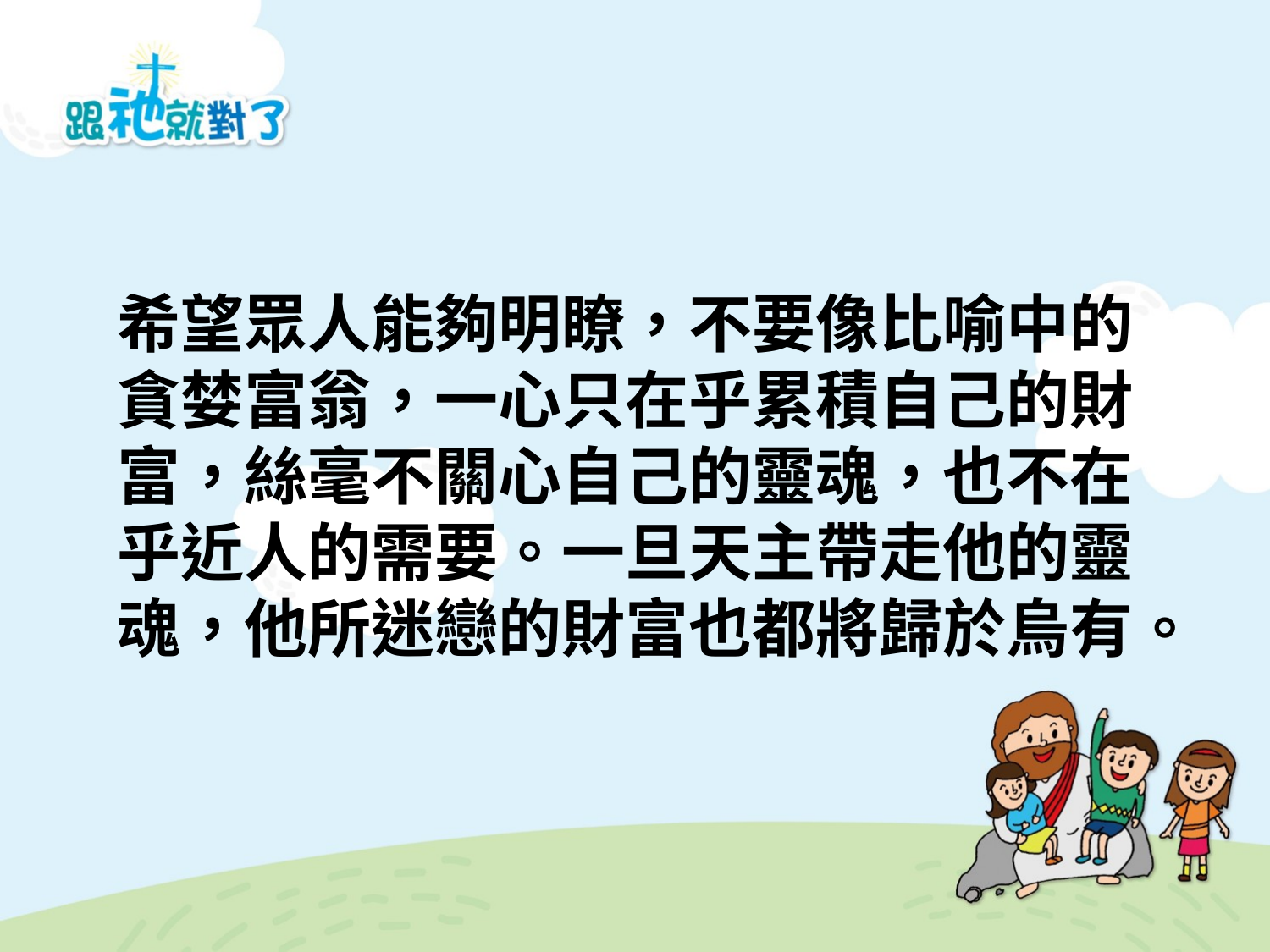

希望眾人能夠明瞭，不要像比喻中的貪婪富翁，一心只在乎累積自己的財富，絲毫不關心自己的靈魂，也不在乎近人的需要。一旦天主帶走他的靈魂，他所迷戀的財富也都將歸於烏有。